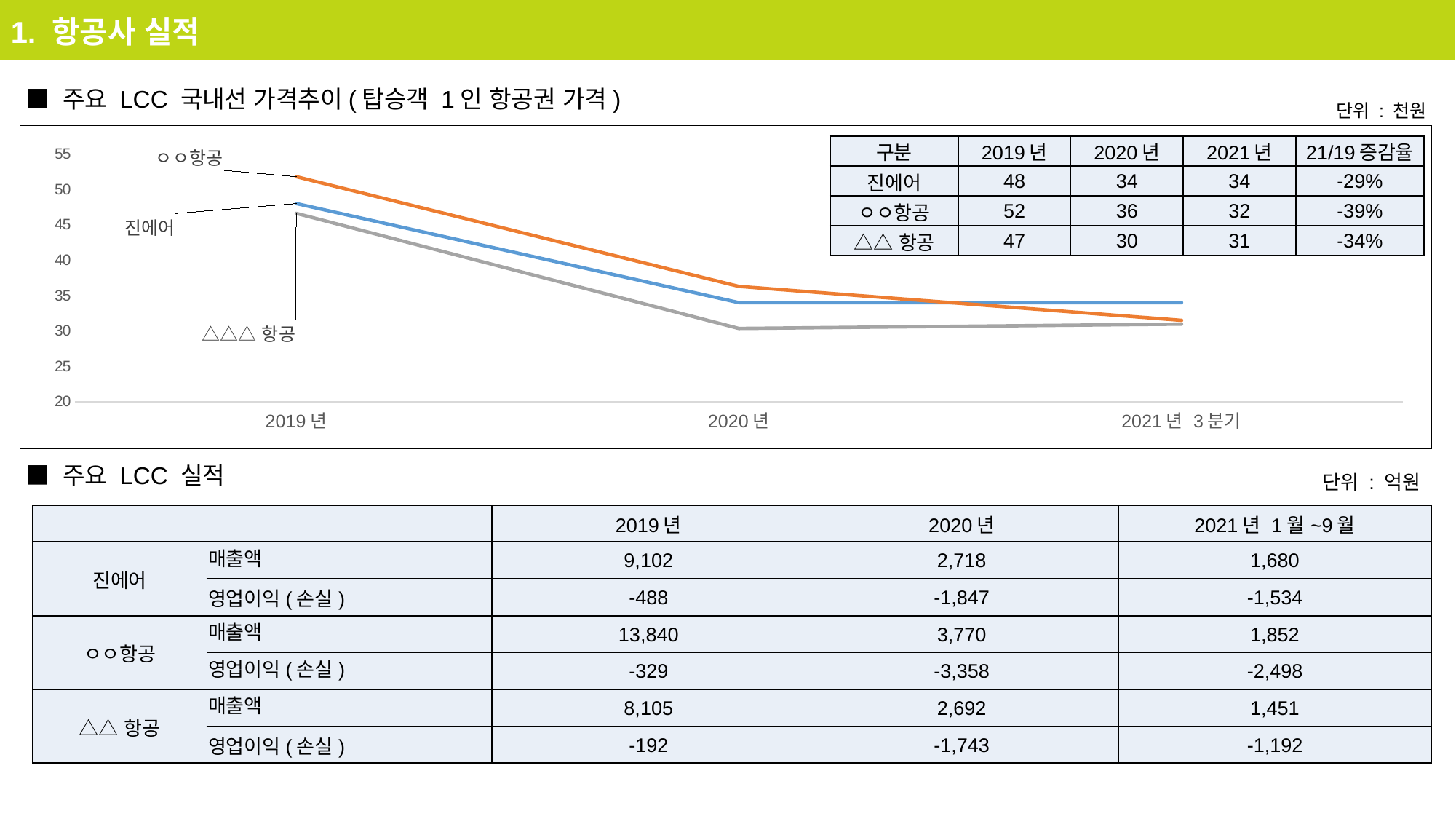

1. 항공사 실적
■ 주요 LCC 국내선 가격추이(탑승객 1인 항공권 가격)
단위 : 천원

### Chart

| Category | 진에어 | ㅇㅇ항공 |  △△△항공 |
|---|---|---|---|
| 2019년 | 48.0 | 51.8 | 46.616 |
| 2020년 | 34.0 | 36.3 | 30.353 |
| 2021년 3분기 | 34.0 | 31.5 | 30.967 |
| 구분 | 2019년 | 2020년 | 2021년 | 21/19증감율 |
| --- | --- | --- | --- | --- |
| 진에어 | 48 | 34 | 34 | -29% |
| ㅇㅇ항공 | 52 | 36 | 32 | -39% |
| △△항공 | 47 | 30 | 31 | -34% |
■ 주요 LCC 실적
단위 : 억원
|  |  | 2019년 | 2020년 | 2021년 1월~9월 |
| --- | --- | --- | --- | --- |
| 진에어 | 매출액 | 9,102 | 2,718 | 1,680 |
|  | 영업이익(손실) | -488 | -1,847 | -1,534 |
| ㅇㅇ항공 | 매출액 | 13,840 | 3,770 | 1,852 |
|  | 영업이익(손실) | -329 | -3,358 | -2,498 |
| △△항공 | 매출액 | 8,105 | 2,692 | 1,451 |
|  | 영업이익(손실) | -192 | -1,743 | -1,192 |